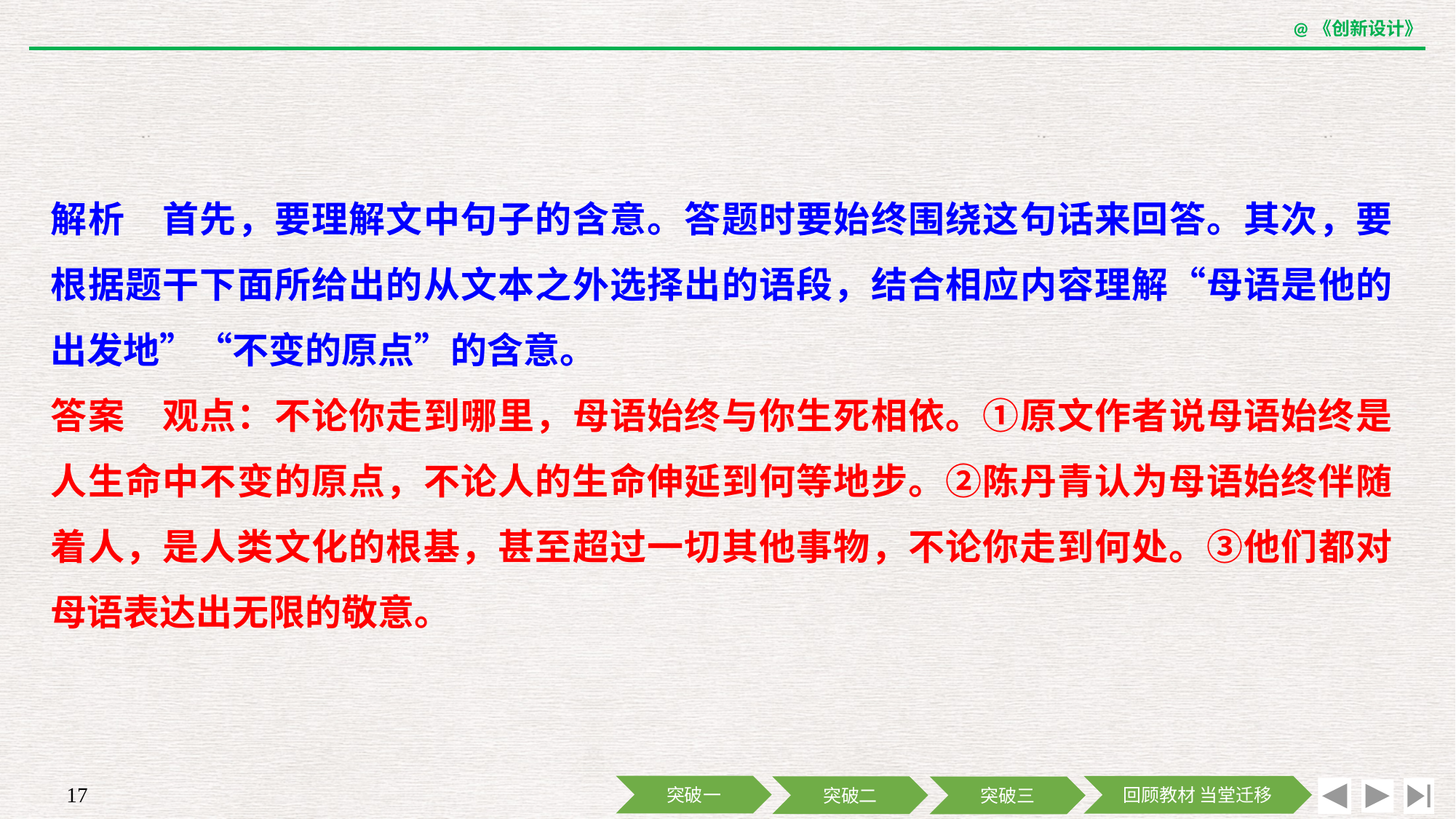

解析　首先，要理解文中句子的含意。答题时要始终围绕这句话来回答。其次，要根据题干下面所给出的从文本之外选择出的语段，结合相应内容理解“母语是他的出发地”“不变的原点”的含意。
答案　观点：不论你走到哪里，母语始终与你生死相依。①原文作者说母语始终是人生命中不变的原点，不论人的生命伸延到何等地步。②陈丹青认为母语始终伴随着人，是人类文化的根基，甚至超过一切其他事物，不论你走到何处。③他们都对母语表达出无限的敬意。